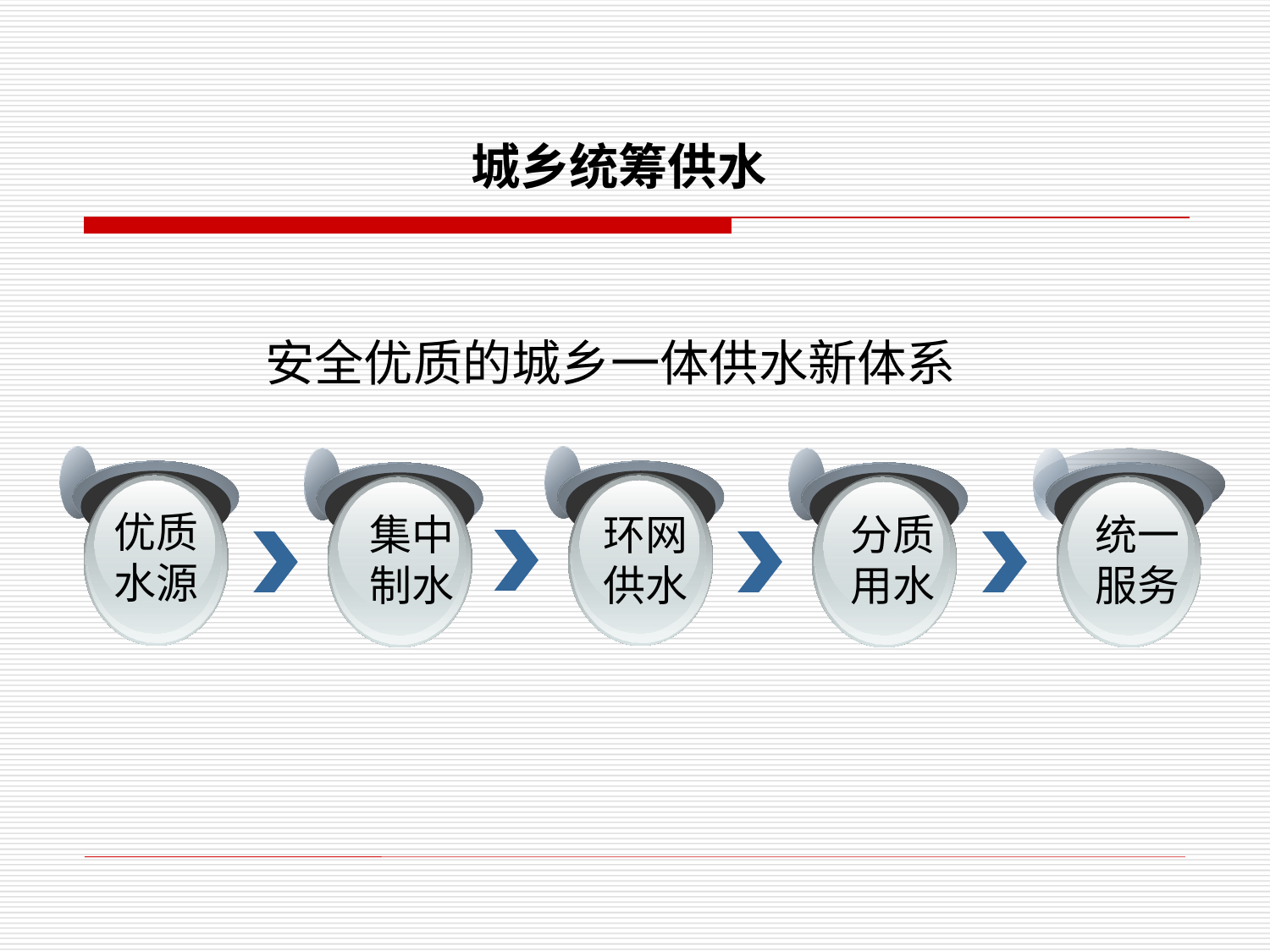

城乡统筹供水
安全优质的城乡一体供水新体系

优质
水源
集中
制水
环网
供水
分质
用水
统一
服务